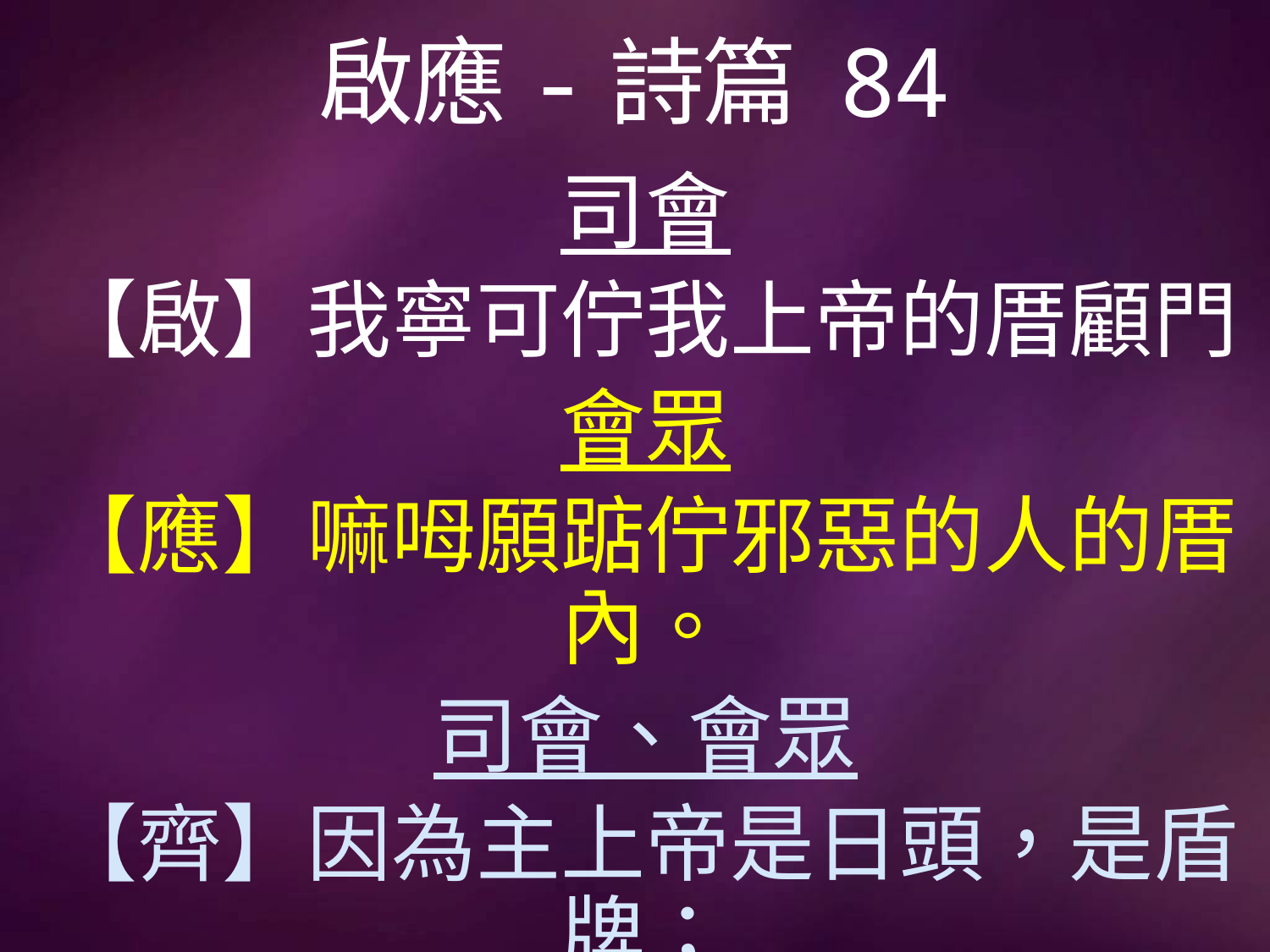

# 啟應-詩篇 84
司會
【啟】我寧可佇我上帝的厝顧門，
會眾
【應】嘛呣願踮佇邪惡的人的厝內。
司會、會眾
【齊】因為主上帝是日頭，是盾牌；